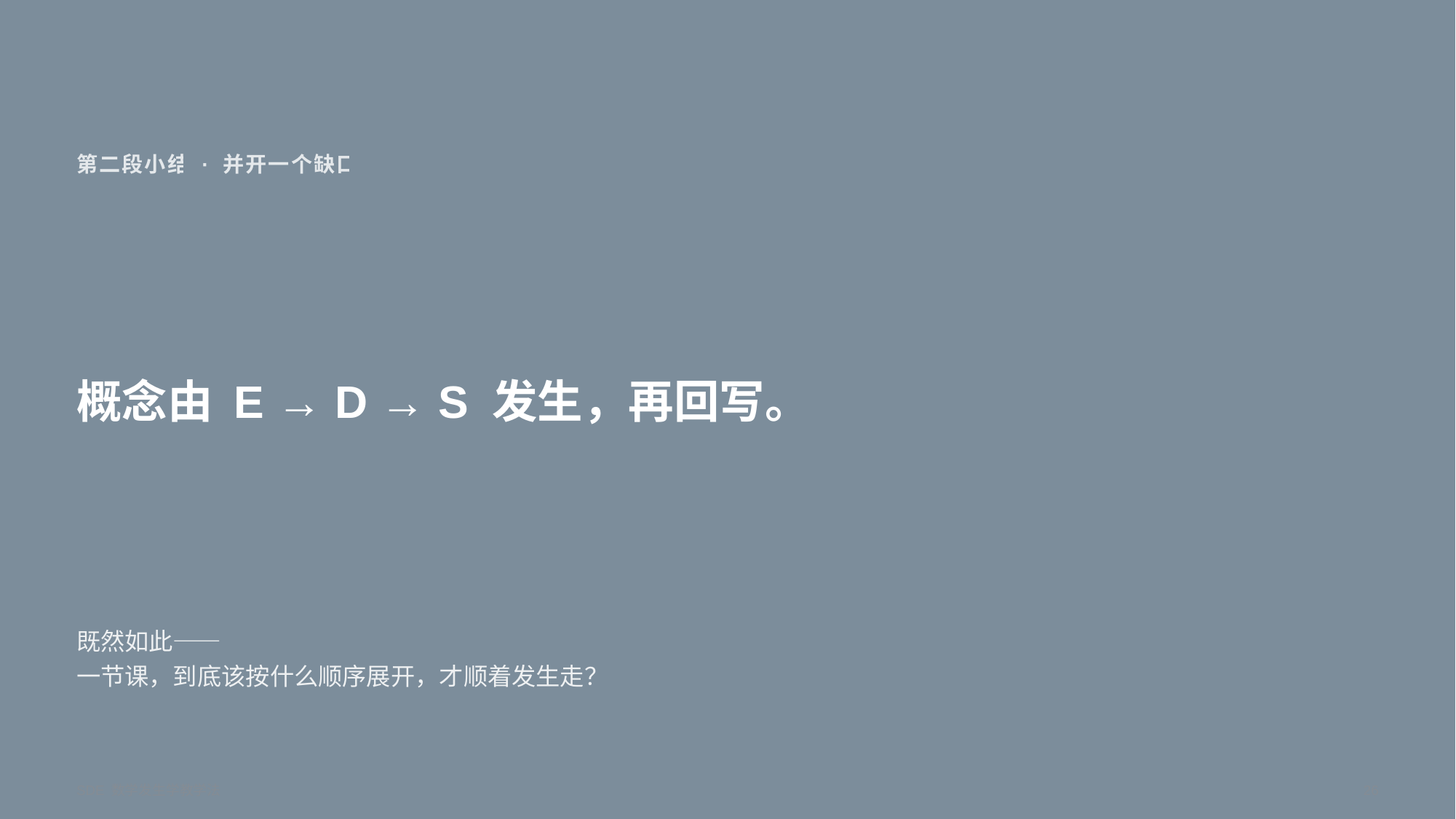

第二段小结 · 并开一个缺口
概念由 E → D → S 发生，再回写。
既然如此——
一节课，到底该按什么顺序展开，才顺着发生走？
SDE 数学发生学教学法
26